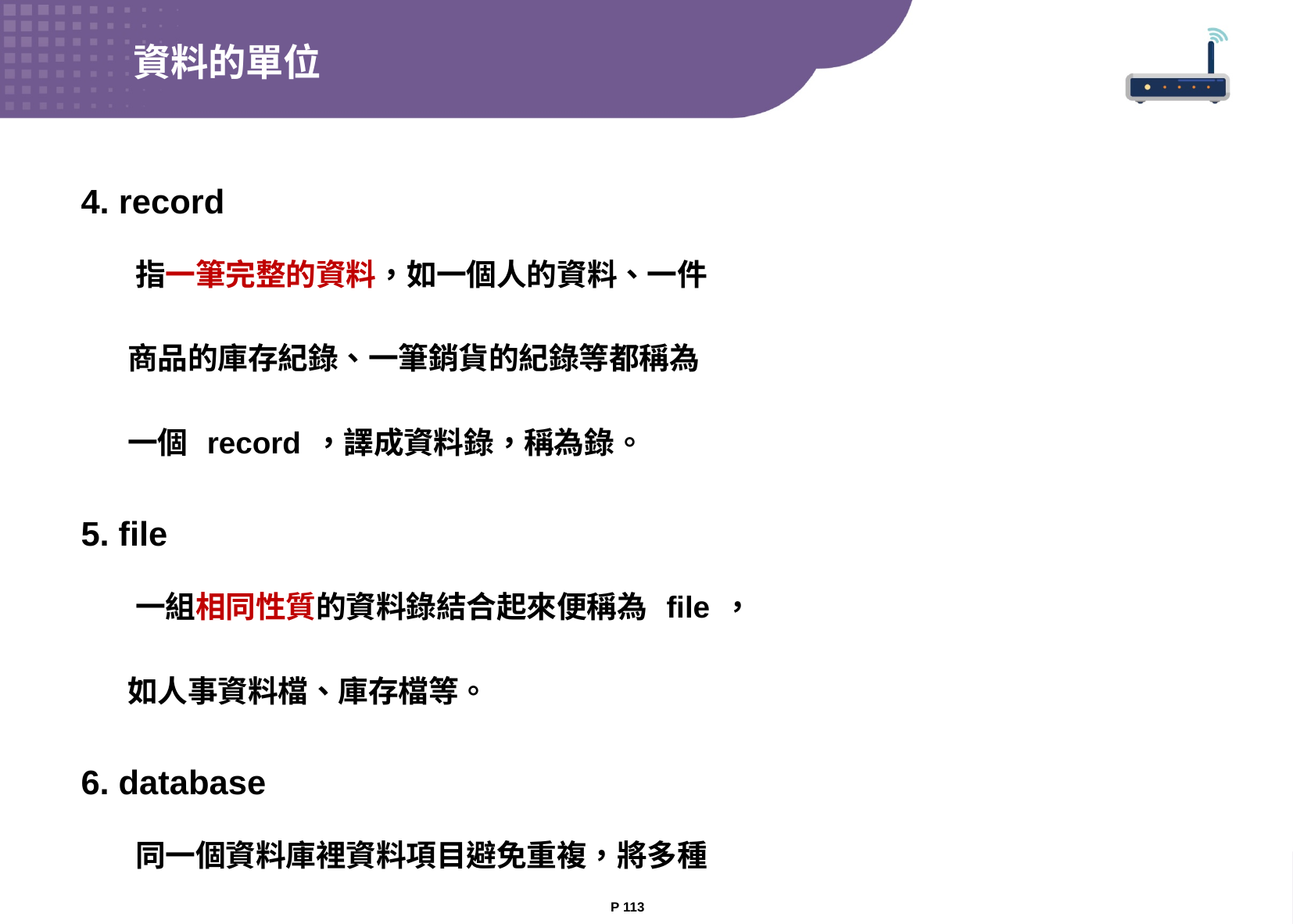

資料的單位
4. record
     指一筆完整的資料，如一個人的資料、一件
     商品的庫存紀錄、一筆銷貨的紀錄等都稱為
     一個 record，譯成資料錄，稱為錄。
5. file
     一組相同性質的資料錄結合起來便稱為 file，
     如人事資料檔、庫存檔等。
6. database
     同一個資料庫裡資料項目避免重複，將多種
     檔案資料合併在一起時，即可成為資料庫。

P 113